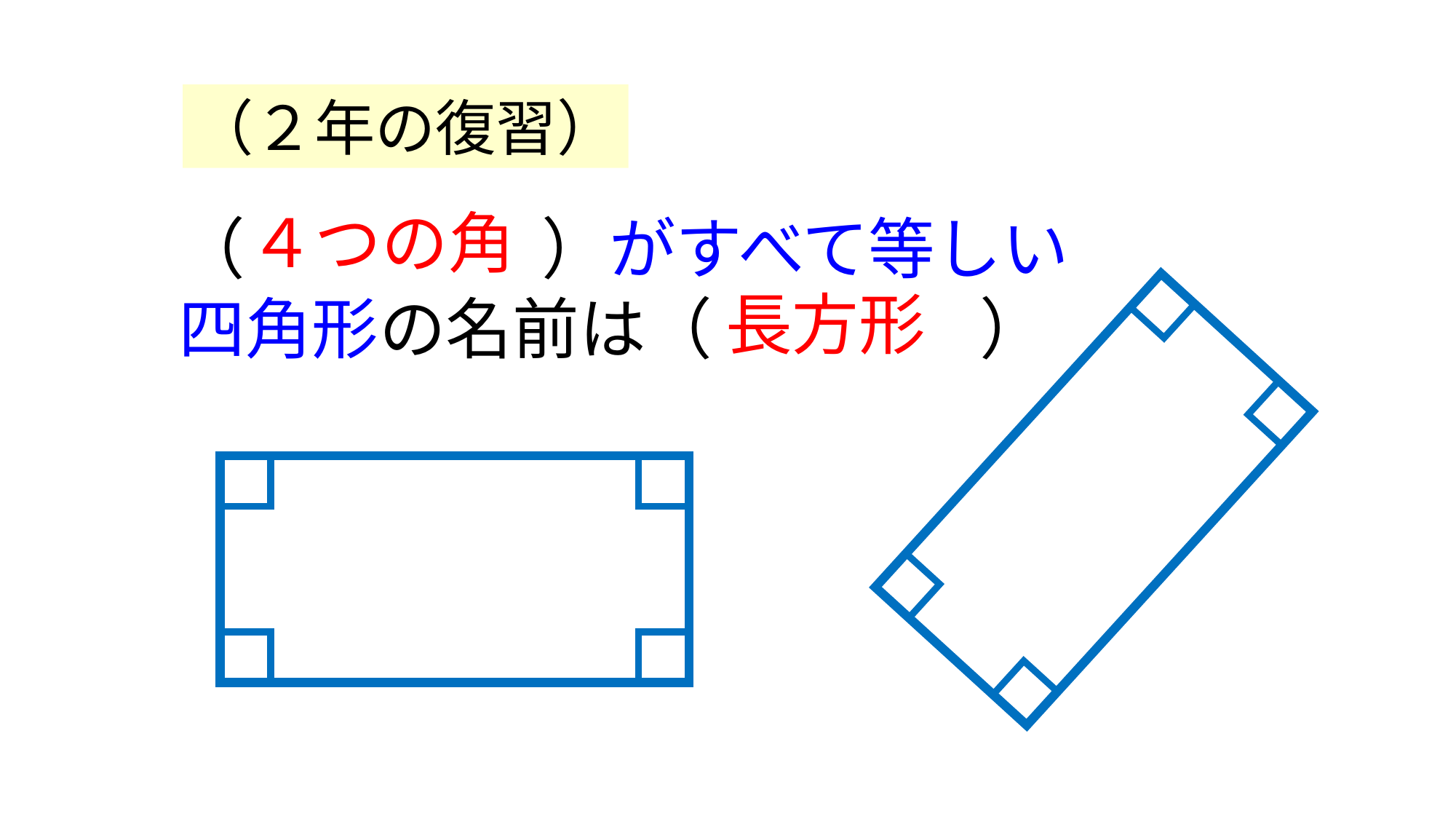

（２年の復習）
４つの角
（ 　　　　 ）がすべて等しい
四角形の名前は（　　　　）
長方形